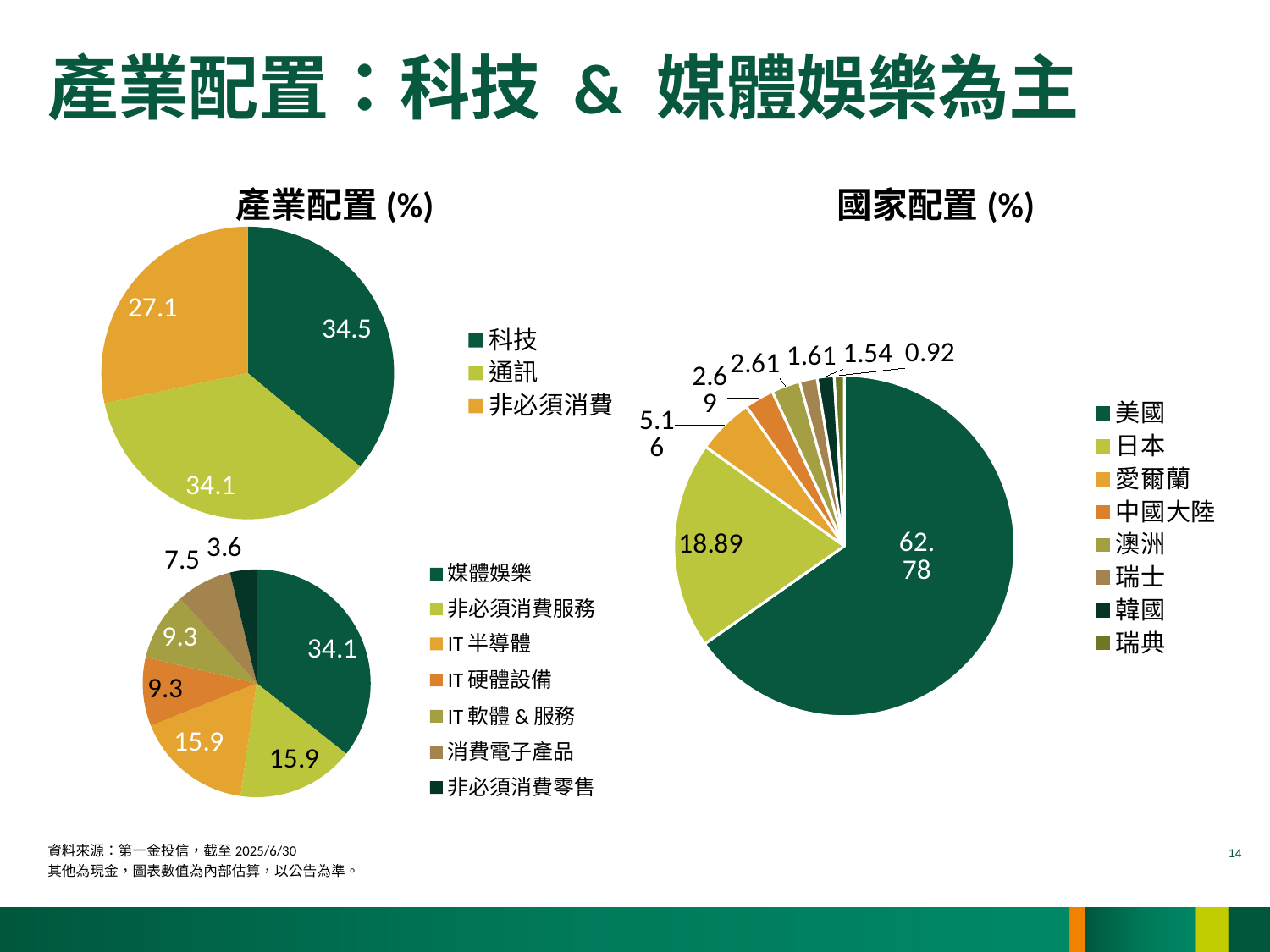

# 產業配置：科技 & 媒體娛樂為主
產業配置(%)
國家配置(%)

### Chart

| Category | 欄1 |
|---|---|
| 科技 | 34.5 |
| 通訊 | 34.1 |
| 非必須消費 | 27.1 |

### Chart

| Category | 欄1 |
|---|---|
| 美國 | 62.78 |
| 日本 | 18.889999999999997 |
| 愛爾蘭 | 5.16 |
| 中國大陸 | 2.6900000000000004 |
| 澳洲 | 2.61 |
| 瑞士 | 1.61 |
| 韓國 | 1.54 |
| 瑞典 | 0.92 |

### Chart

| Category | 欄1 |
|---|---|
| 媒體娛樂 | 34.08 |
| 非必須消費服務 | 15.94 |
| IT半導體 | 15.92 |
| IT硬體設備 | 9.34 |
| IT軟體&服務 | 9.25 |
| 消費電子產品 | 7.54 |
| 非必須消費零售 | 3.61 |
資料來源：第一金投信，截至2025/6/30
其他為現金，圖表數值為內部估算，以公告為準。